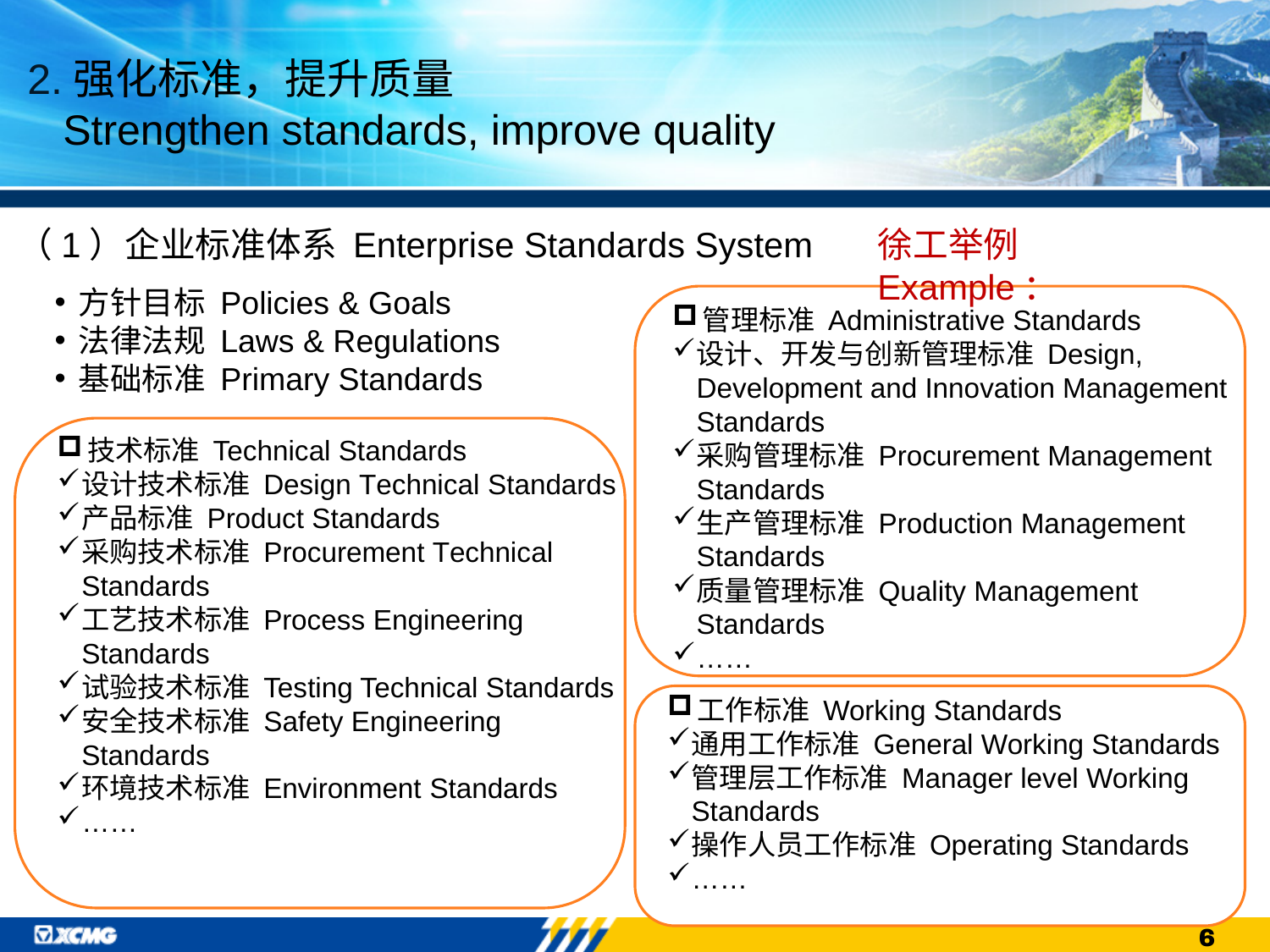

2.强化标准，提升质量
   Strengthen standards, improve quality
（1）企业标准体系 Enterprise Standards System
徐工举例Example：
方针目标 Policies & Goals
法律法规 Laws & Regulations
基础标准 Primary Standards

管理标准 Administrative Standards
设计、开发与创新管理标准 Design, Development and Innovation Management Standards
采购管理标准 Procurement Management Standards
生产管理标准 Production Management Standards
质量管理标准 Quality Management Standards
……

技术标准 Technical Standards
设计技术标准 Design Technical Standards
产品标准 Product Standards
采购技术标准 Procurement Technical Standards
工艺技术标准 Process Engineering Standards
试验技术标准 Testing Technical Standards
安全技术标准 Safety Engineering Standards
环境技术标准 Environment Standards
……

工作标准 Working Standards
通用工作标准 General Working Standards
管理层工作标准 Manager level Working Standards
操作人员工作标准 Operating Standards
……